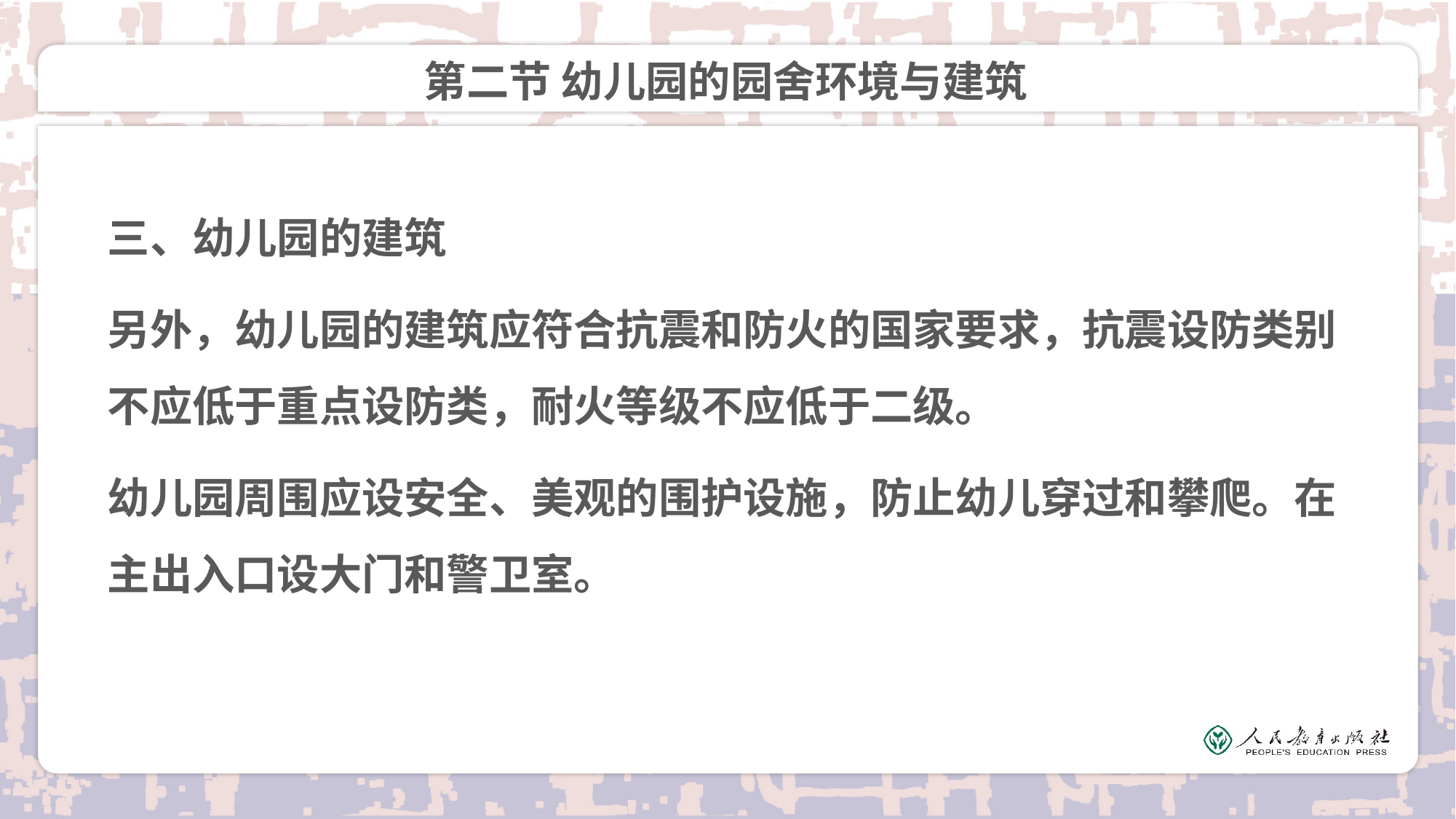

# 第二节 幼儿园的园舍环境与建筑
三、幼儿园的建筑
另外，幼儿园的建筑应符合抗震和防火的国家要求，抗震设防类别不应低于重点设防类，耐火等级不应低于二级。
幼儿园周围应设安全、美观的围护设施，防止幼儿穿过和攀爬。在主出入口设大门和警卫室。